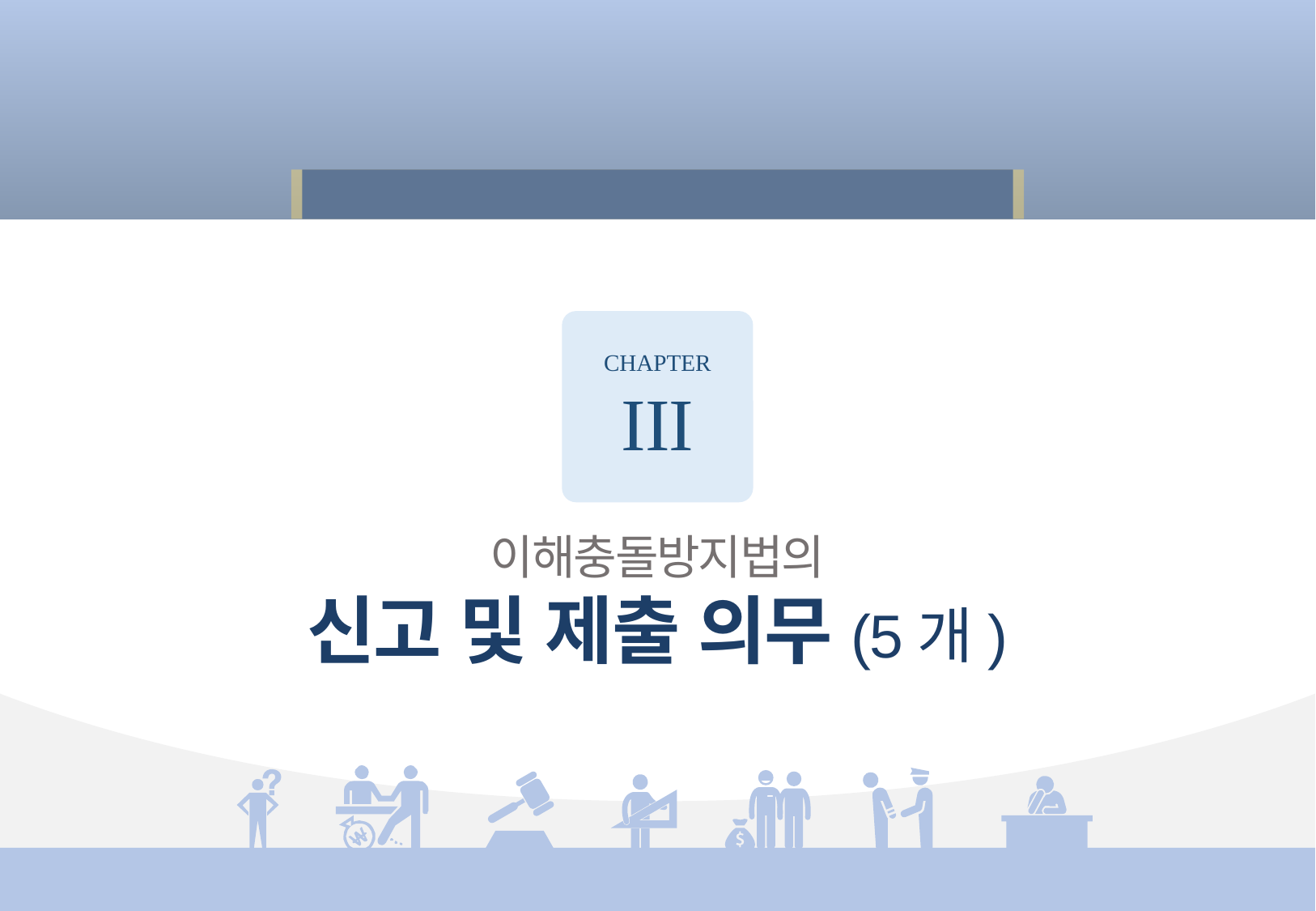

「공직자의 이해충돌 방지법」의 이해

CHAPTER
III
이해충돌방지법의
신고 및 제출 의무(5개)

16